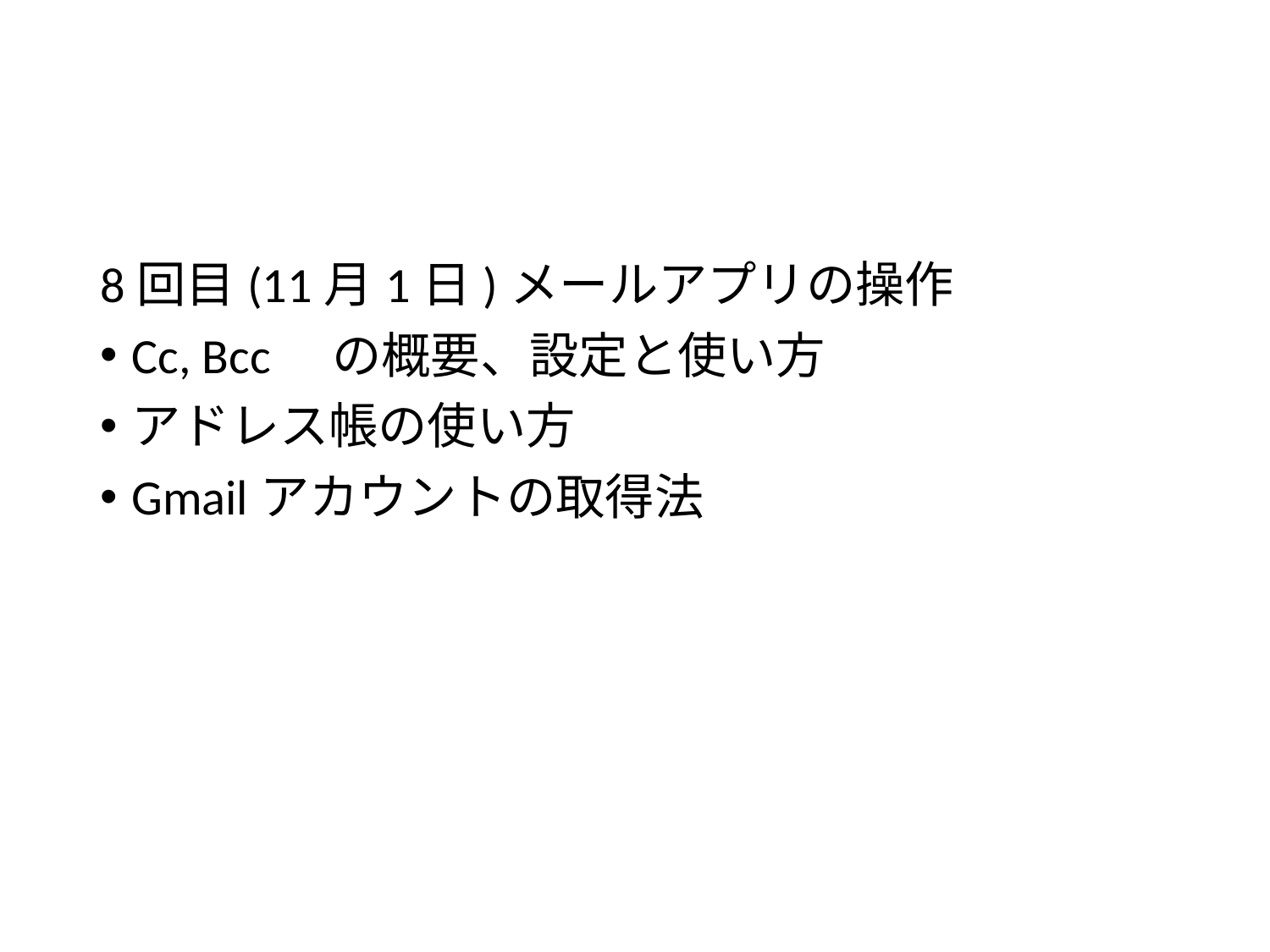

#
8回目(11月1日)メールアプリの操作
Cc, Bcc　の概要、設定と使い方
アドレス帳の使い方
Gmailアカウントの取得法